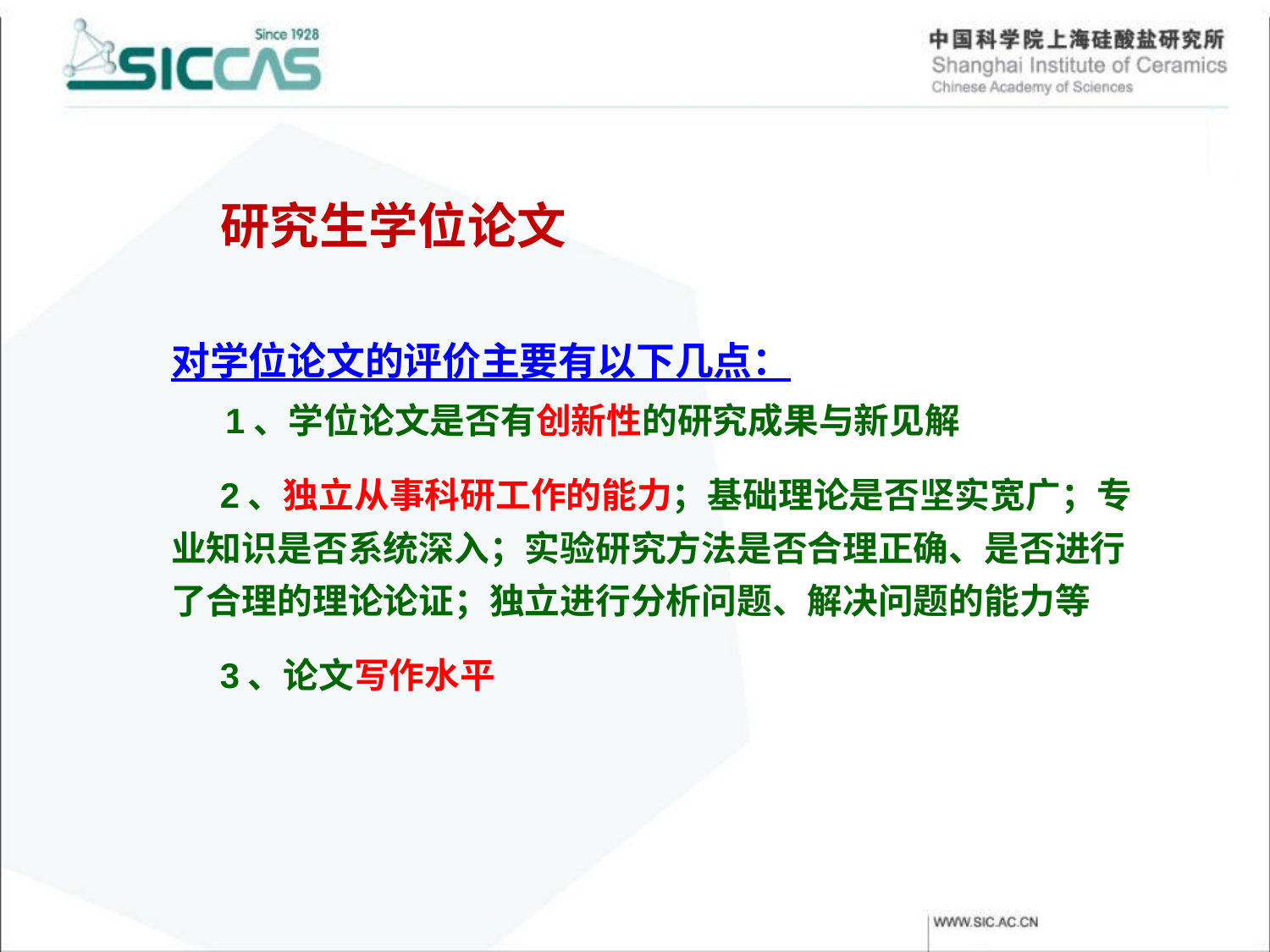

研究生学位论文
对学位论文的评价主要有以下几点：
     1、学位论文是否有创新性的研究成果与新见解
     2、独立从事科研工作的能力；基础理论是否坚实宽广；专业知识是否系统深入；实验研究方法是否合理正确、是否进行了合理的理论论证；独立进行分析问题、解决问题的能力等
     3、论文写作水平